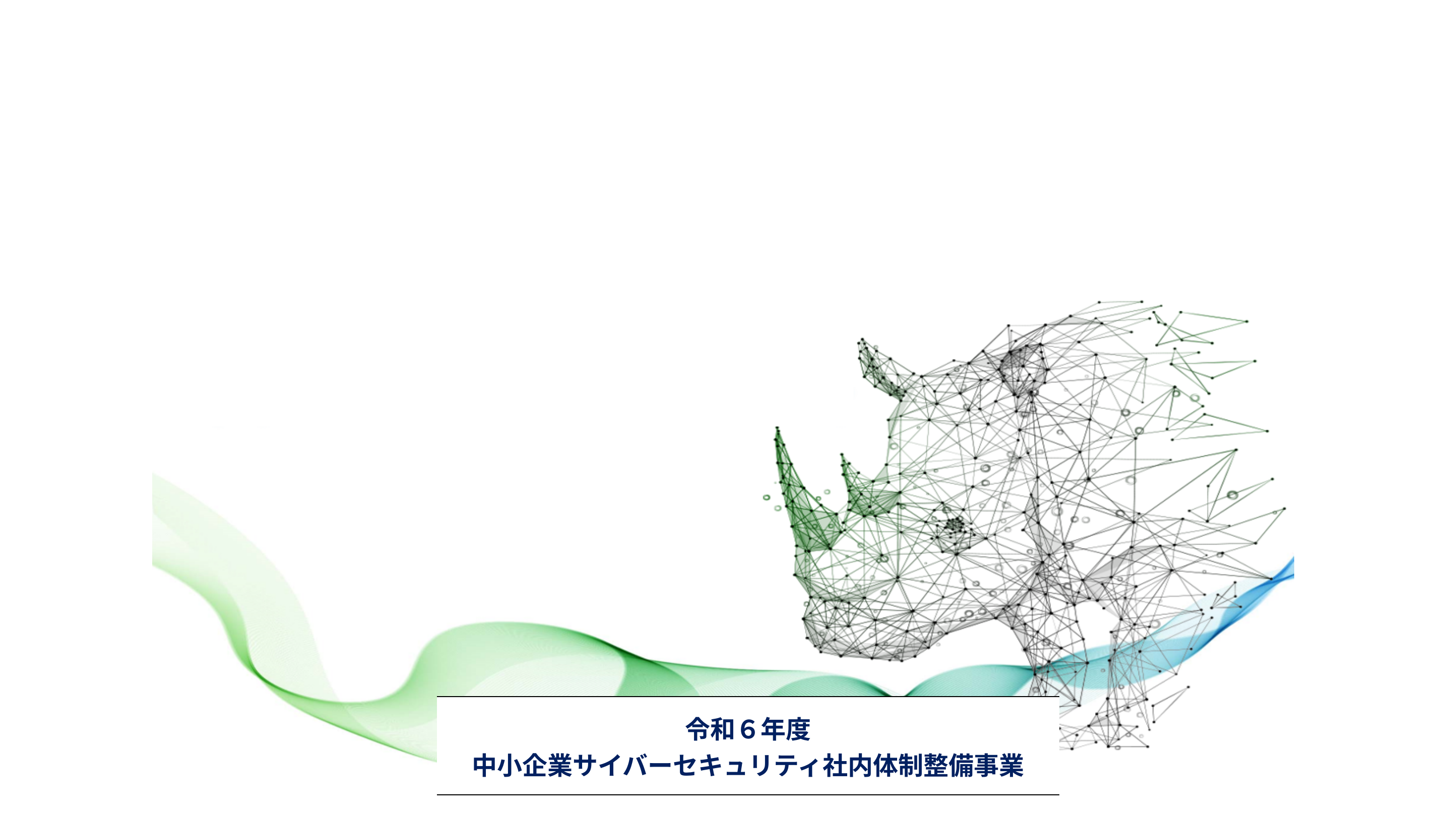

| 令和６年度 中小企業サイバーセキュリティ社内体制整備事業 |
| --- |